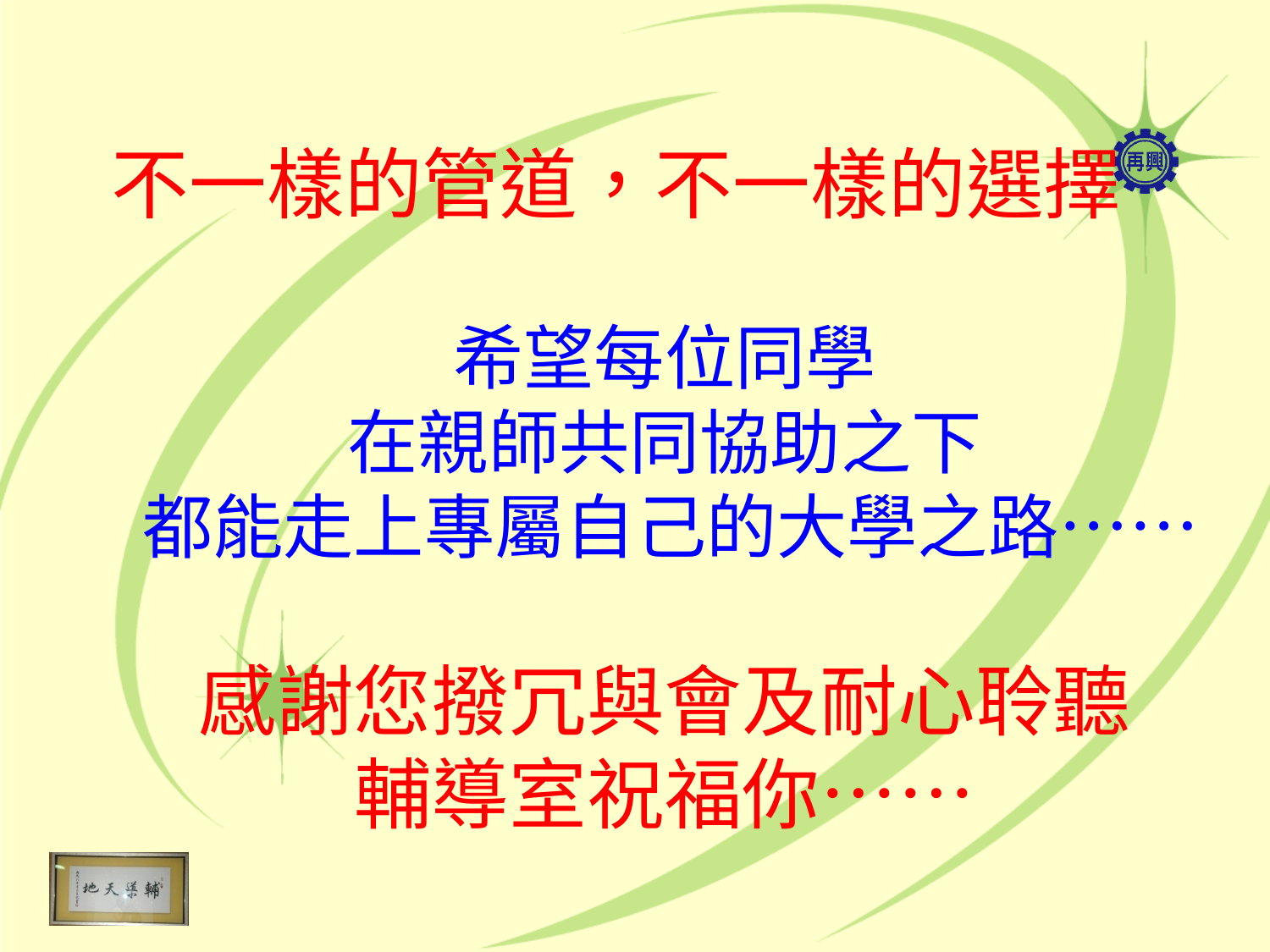

不一樣的管道，不一樣的選擇
希望每位同學
在親師共同協助之下
　都能走上專屬自己的大學之路……

感謝您撥冗與會及耐心聆聽
輔導室祝福你……